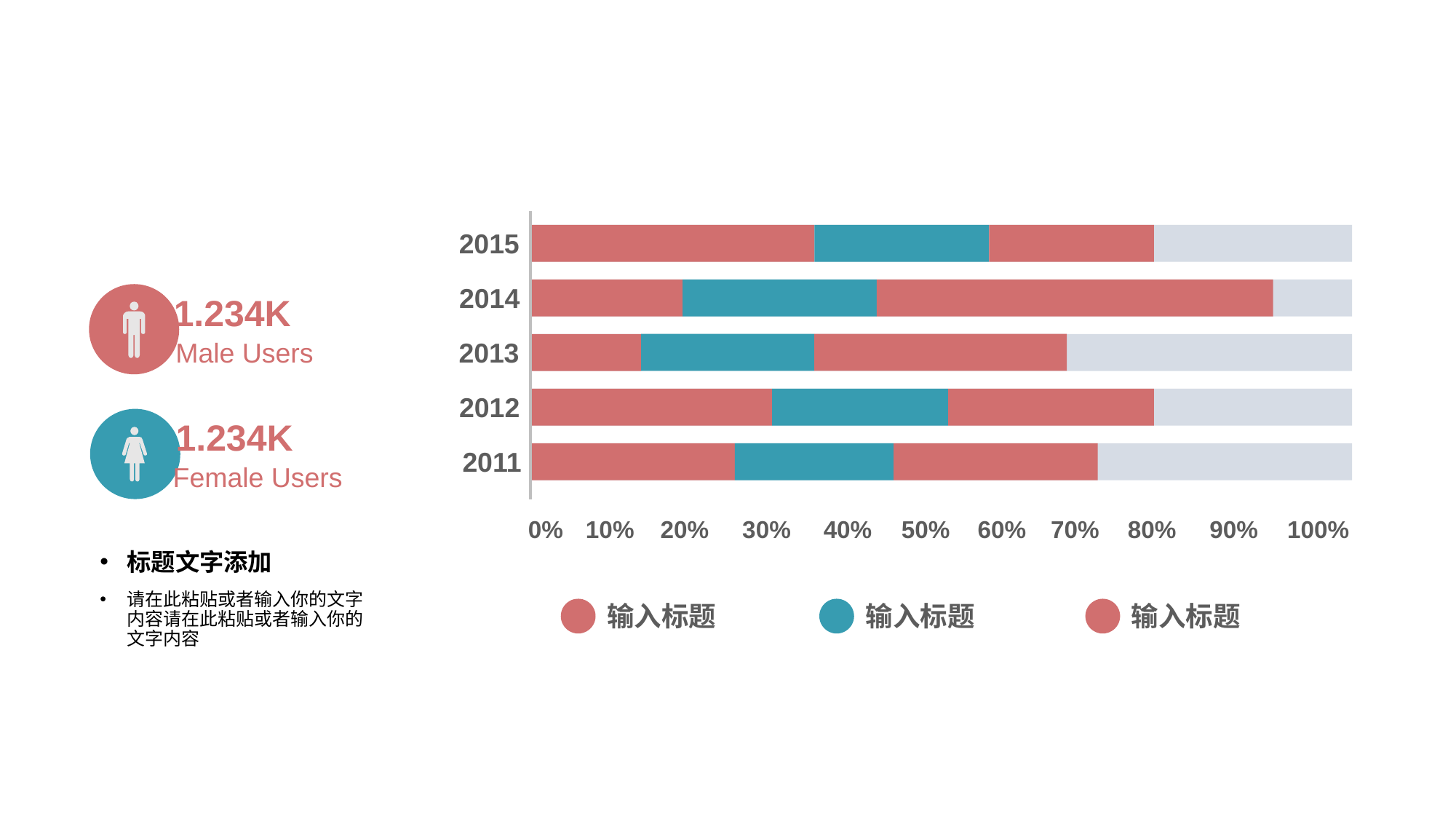

2015

2014

2013

2012

2011

0%
10%
20%
30%
40%
50%
60%
70%
80%
90%
100%

1.234K
Male Users

1.234K
Female Users
标题文字添加
请在此粘贴或者输入你的文字内容请在此粘贴或者输入你的文字内容
输入标题
输入标题
输入标题